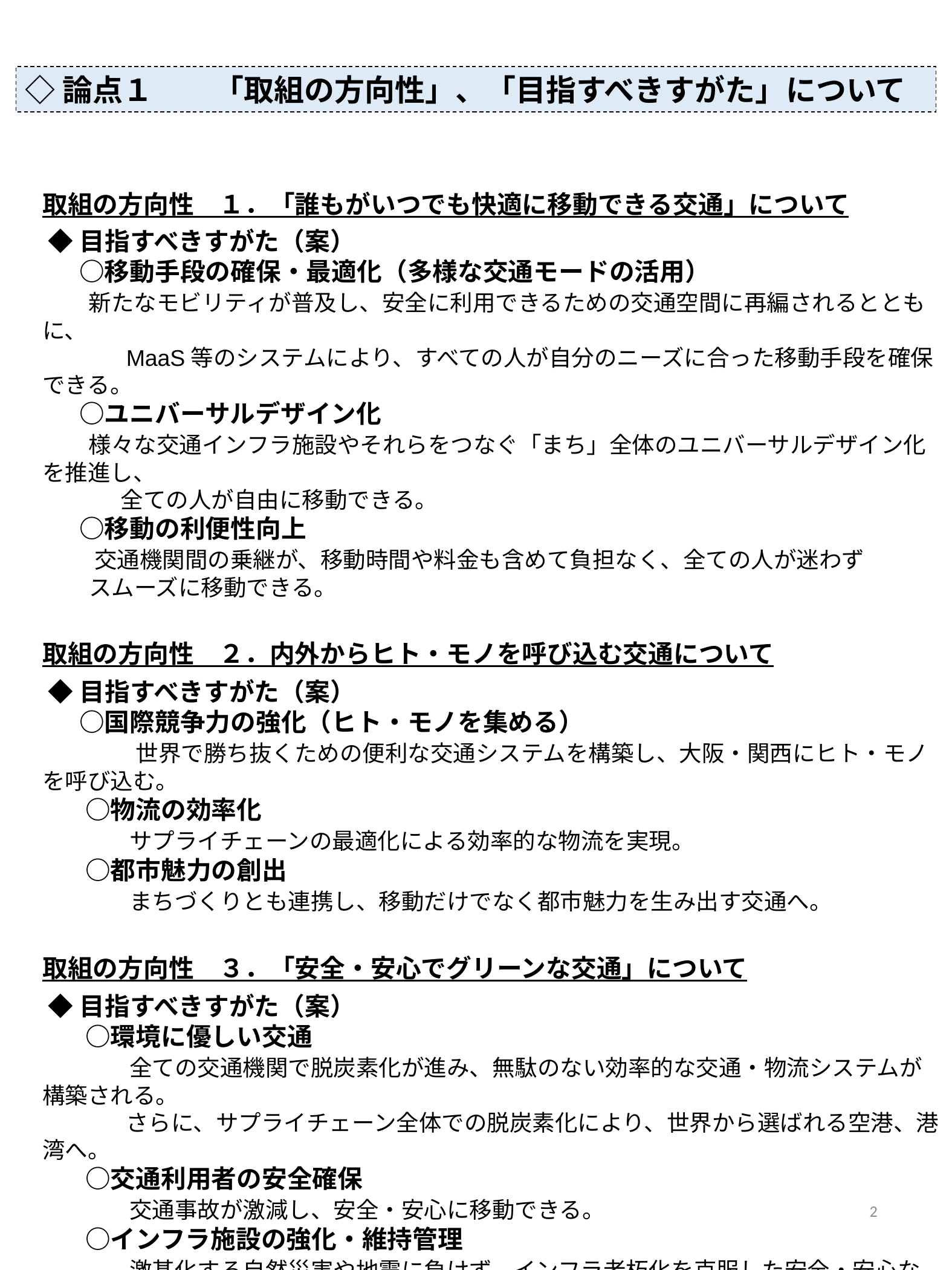

◇論点１　　「取組の方向性」、「目指すべきすがた」について
取組の方向性　１．「誰もがいつでも快適に移動できる交通」について
 ◆目指すべきすがた（案）
　  ○移動手段の確保・最適化（多様な交通モードの活用）
       新たなモビリティが普及し、安全に利用できるための交通空間に再編されるとともに、
　　  　MaaS等のシステムにより、すべての人が自分のニーズに合った移動手段を確保できる。
　  ○ユニバーサルデザイン化
       様々な交通インフラ施設やそれらをつなぐ「まち」全体のユニバーサルデザイン化を推進し、
　　  　全ての人が自由に移動できる。
　  ○移動の利便性向上
        交通機関間の乗継が、移動時間や料金も含めて負担なく、全ての人が迷わず
        スムーズに移動できる。

取組の方向性　２．内外からヒト・モノを呼び込む交通について
 ◆目指すべきすがた（案）
　  ○国際競争力の強化（ヒト・モノを集める）
  　　　世界で勝ち抜くための便利な交通システムを構築し、大阪・関西にヒト・モノを呼び込む。
  　○物流の効率化
　  　　サプライチェーンの最適化による効率的な物流を実現。
  　○都市魅力の創出
　  　　まちづくりとも連携し、移動だけでなく都市魅力を生み出す交通へ。

取組の方向性　３．「安全・安心でグリーンな交通」について
 ◆目指すべきすがた（案）
  　○環境に優しい交通
　  　　全ての交通機関で脱炭素化が進み、無駄のない効率的な交通・物流システムが構築される。
　　   　さらに、サプライチェーン全体での脱炭素化により、世界から選ばれる空港、港湾へ。
  　○交通利用者の安全確保
　  　　交通事故が激減し、安全・安心に移動できる。
  　○インフラ施設の強化・維持管理
　  　　激甚化する自然災害や地震に負けず、インフラ老朽化を克服した安全・安心な交通。
2